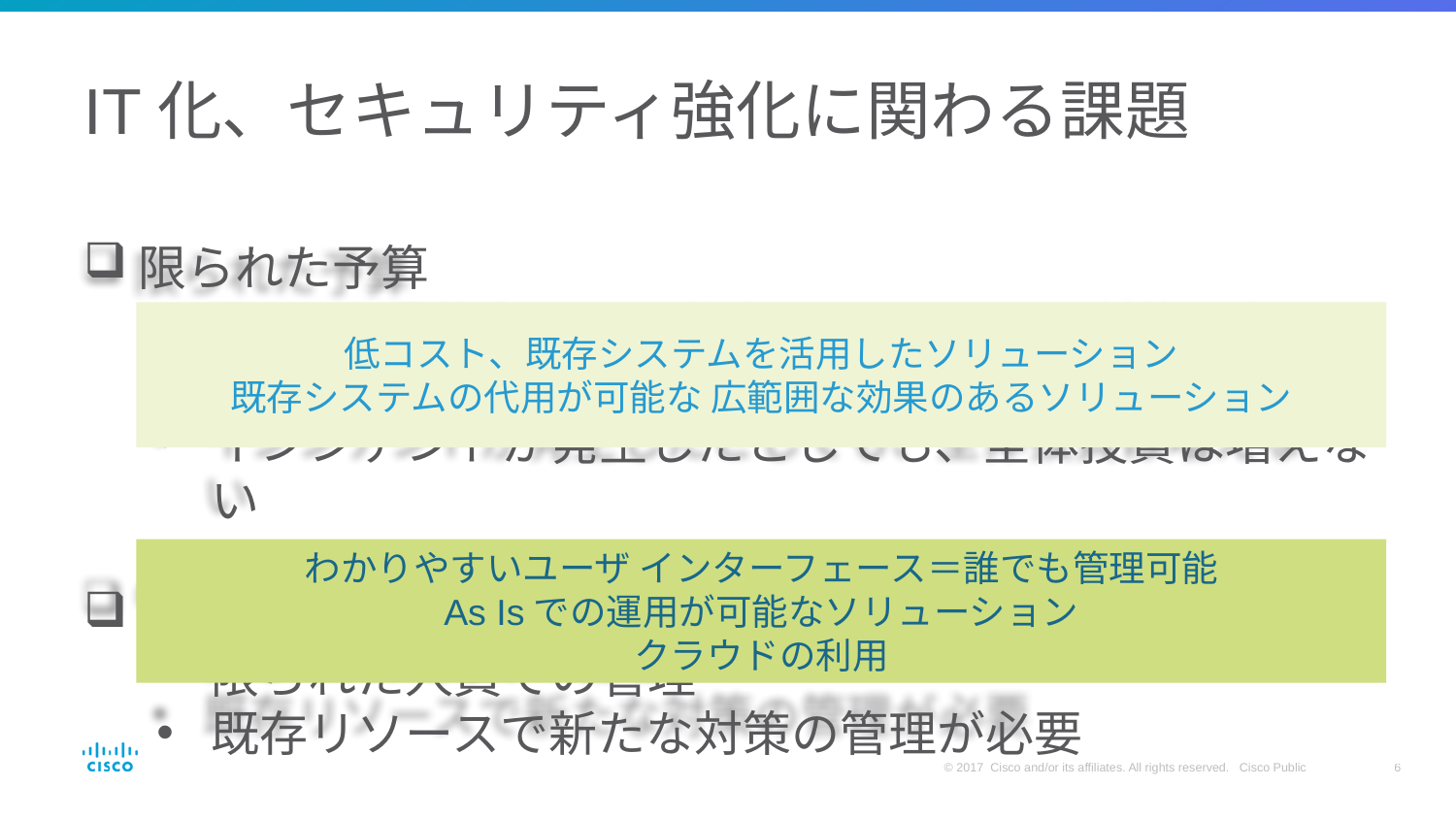

# IT化、セキュリティ強化に関わる課題
限られた予算
限られた予算内で、IT投資とセキュリティ対策を実施
インシデントが発生したとしても、全体投資は増えない

管理コストの削減
限られた人員での管理
既存リソースで新たな対策の管理が必要

低コスト、既存システムを活用したソリューション
既存システムの代用が可能な 広範囲な効果のあるソリューション
わかりやすいユーザ インターフェース＝誰でも管理可能
As Isでの運用が可能なソリューション
クラウドの利用